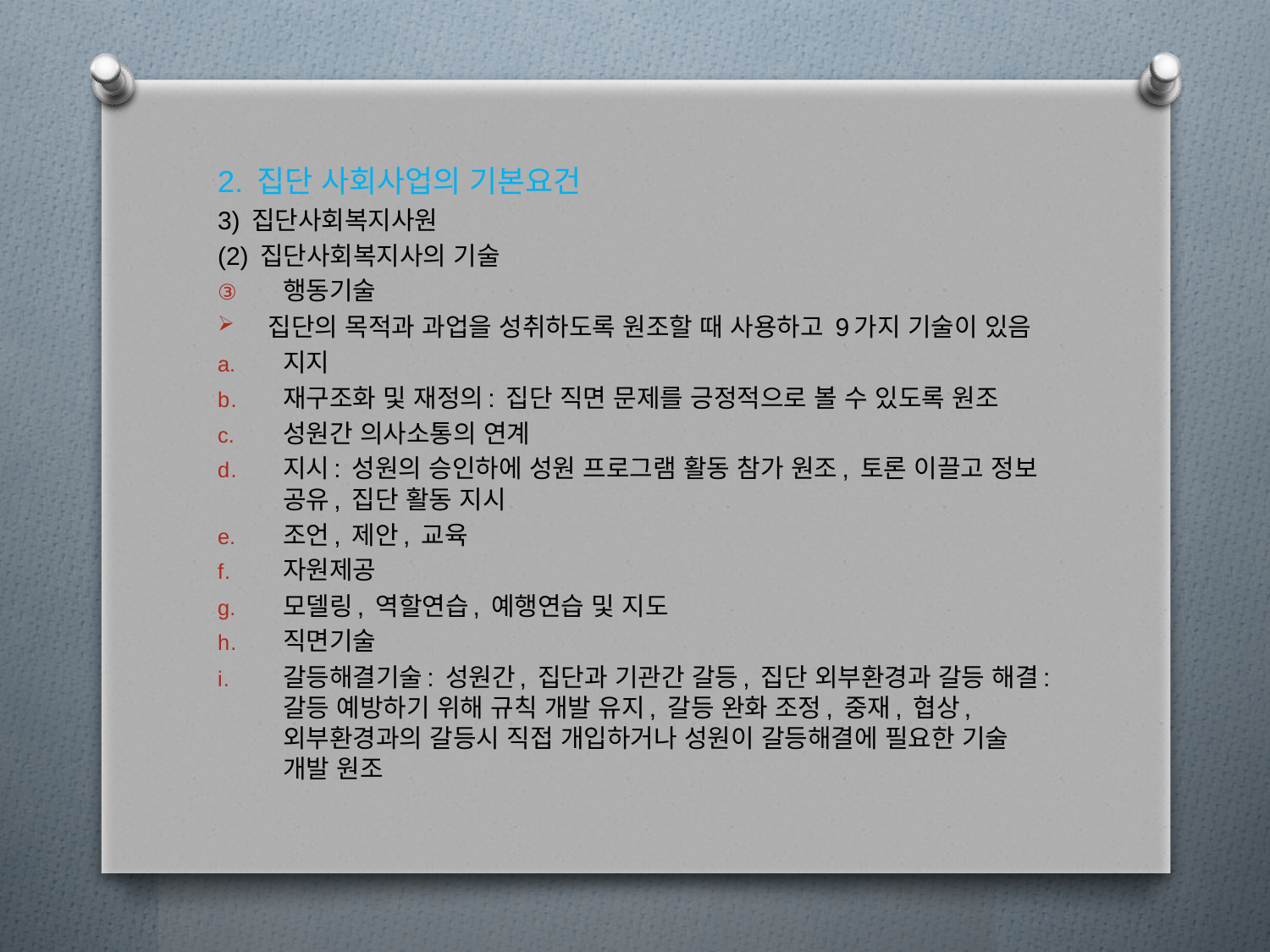

2. 집단 사회사업의 기본요건
3) 집단사회복지사원
(2) 집단사회복지사의 기술
행동기술
 집단의 목적과 과업을 성취하도록 원조할 때 사용하고 9가지 기술이 있음
지지
재구조화 및 재정의: 집단 직면 문제를 긍정적으로 볼 수 있도록 원조
성원간 의사소통의 연계
지시: 성원의 승인하에 성원 프로그램 활동 참가 원조, 토론 이끌고 정보 공유, 집단 활동 지시
조언, 제안, 교육
자원제공
모델링, 역할연습, 예행연습 및 지도
직면기술
갈등해결기술: 성원간, 집단과 기관간 갈등, 집단 외부환경과 갈등 해결: 갈등 예방하기 위해 규칙 개발 유지, 갈등 완화 조정, 중재, 협상, 외부환경과의 갈등시 직접 개입하거나 성원이 갈등해결에 필요한 기술 개발 원조